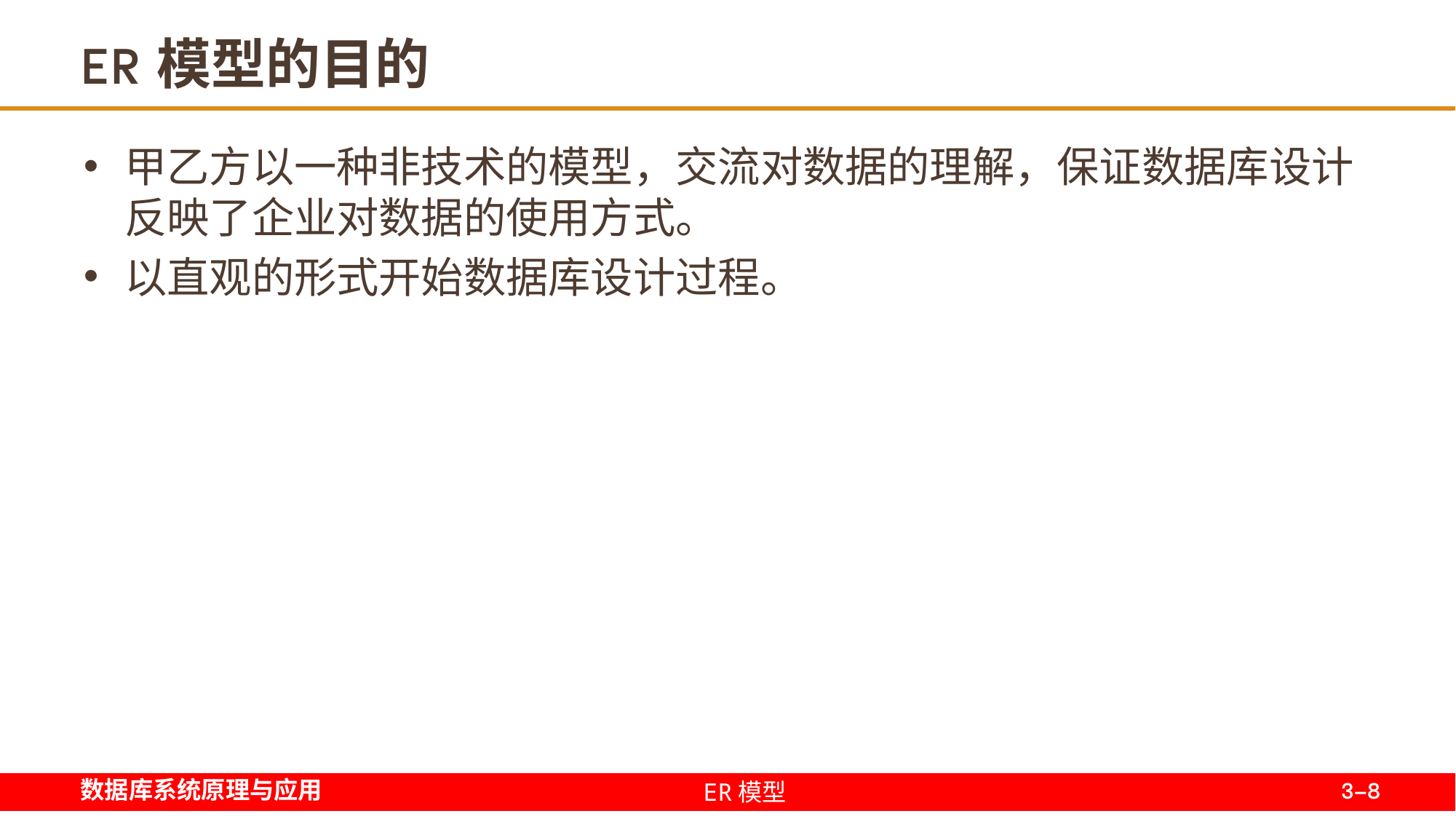

# ER模型的目的
甲乙方以一种非技术的模型，交流对数据的理解，保证数据库设计反映了企业对数据的使用方式。
以直观的形式开始数据库设计过程。